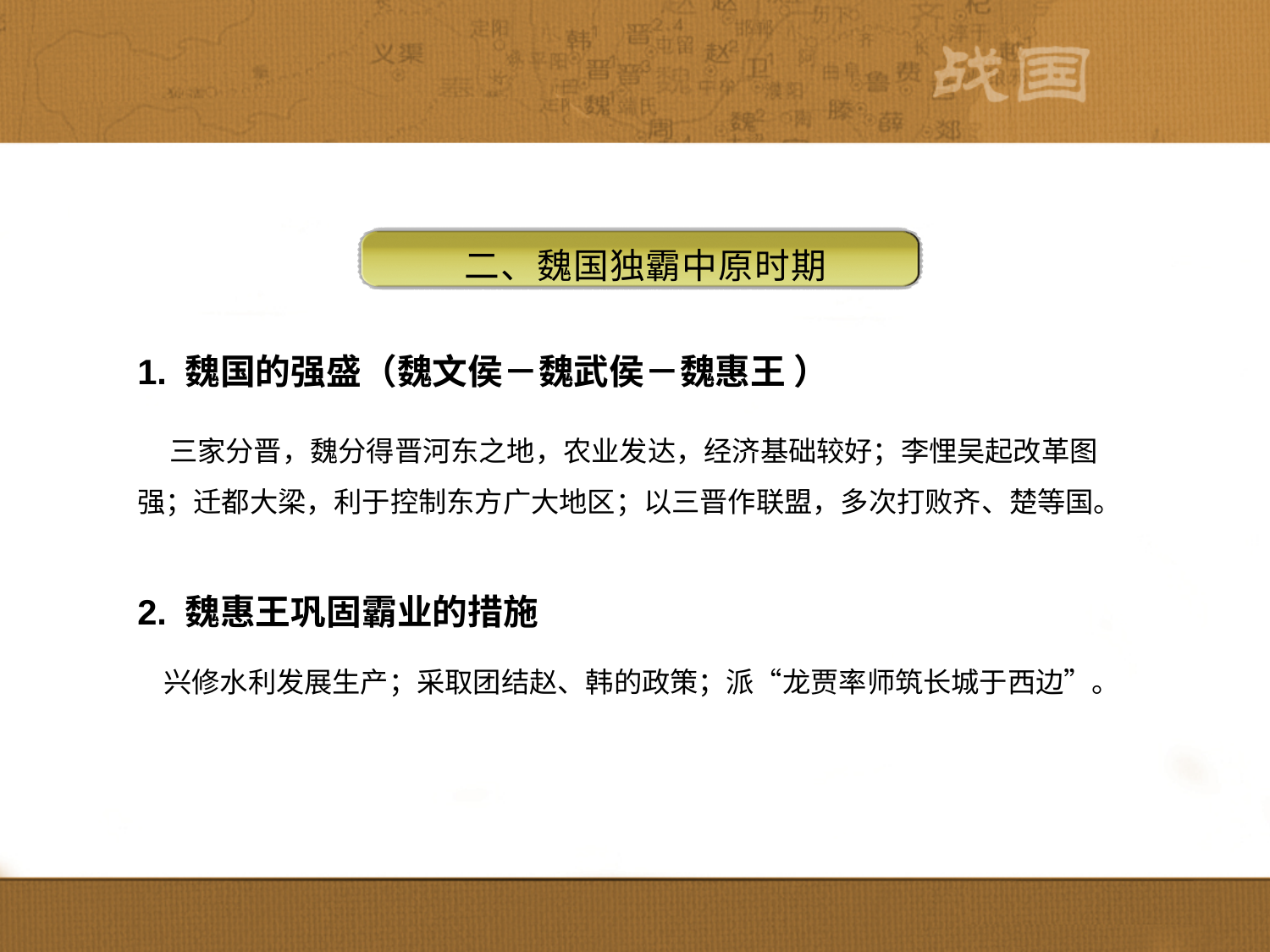

二、魏国独霸中原时期
1. 魏国的强盛（魏文侯－魏武侯－魏惠王 ）
    三家分晋，魏分得晋河东之地，农业发达，经济基础较好；李悝吴起改革图强；迁都大梁，利于控制东方广大地区；以三晋作联盟，多次打败齐、楚等国。
2. 魏惠王巩固霸业的措施
    兴修水利发展生产；采取团结赵、韩的政策；派“龙贾率师筑长城于西边”。